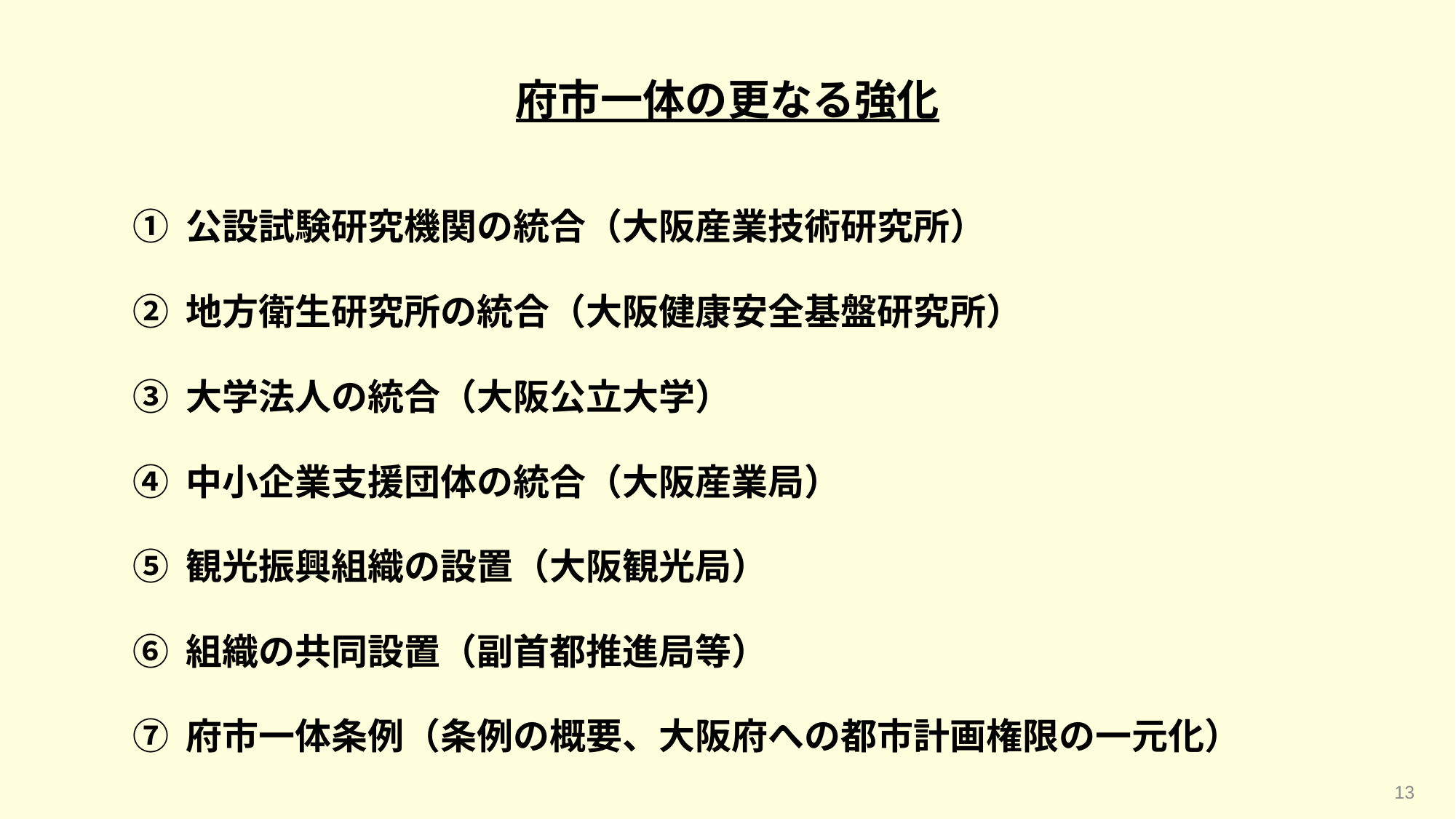

府市一体の更なる強化
① 公設試験研究機関の統合（大阪産業技術研究所）
② 地方衛生研究所の統合（大阪健康安全基盤研究所）
③ 大学法人の統合（大阪公立大学）
④ 中小企業支援団体の統合（大阪産業局）
⑤ 観光振興組織の設置（大阪観光局）
⑥ 組織の共同設置（副首都推進局等）
⑦ 府市一体条例（条例の概要、大阪府への都市計画権限の一元化）
13